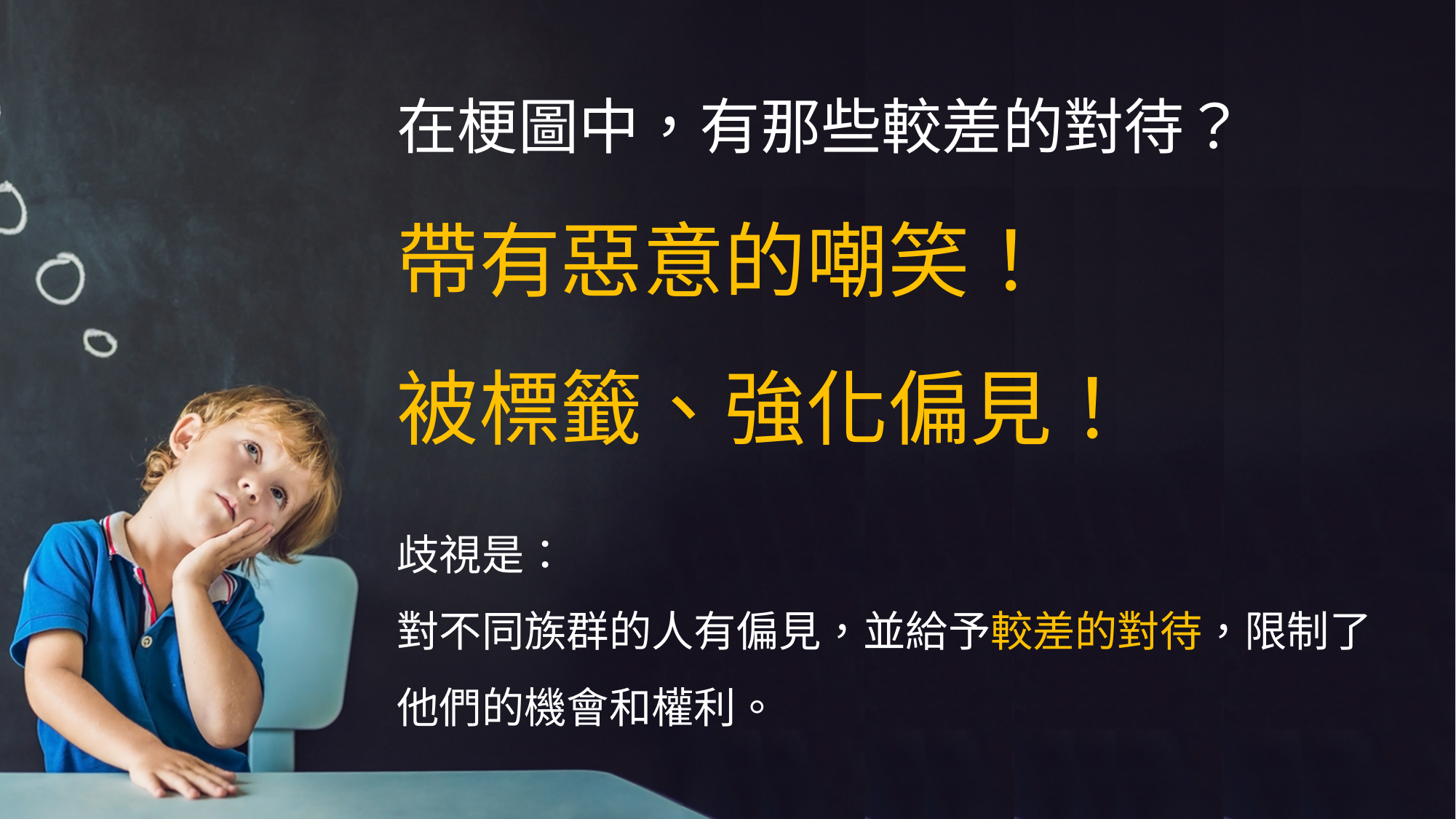

在梗圖中，有那些較差的對待？
帶有惡意的嘲笑！
被標籤、強化偏見！
歧視是：
對不同族群的人有偏見，並給予較差的對待，限制了他們的機會和權利。